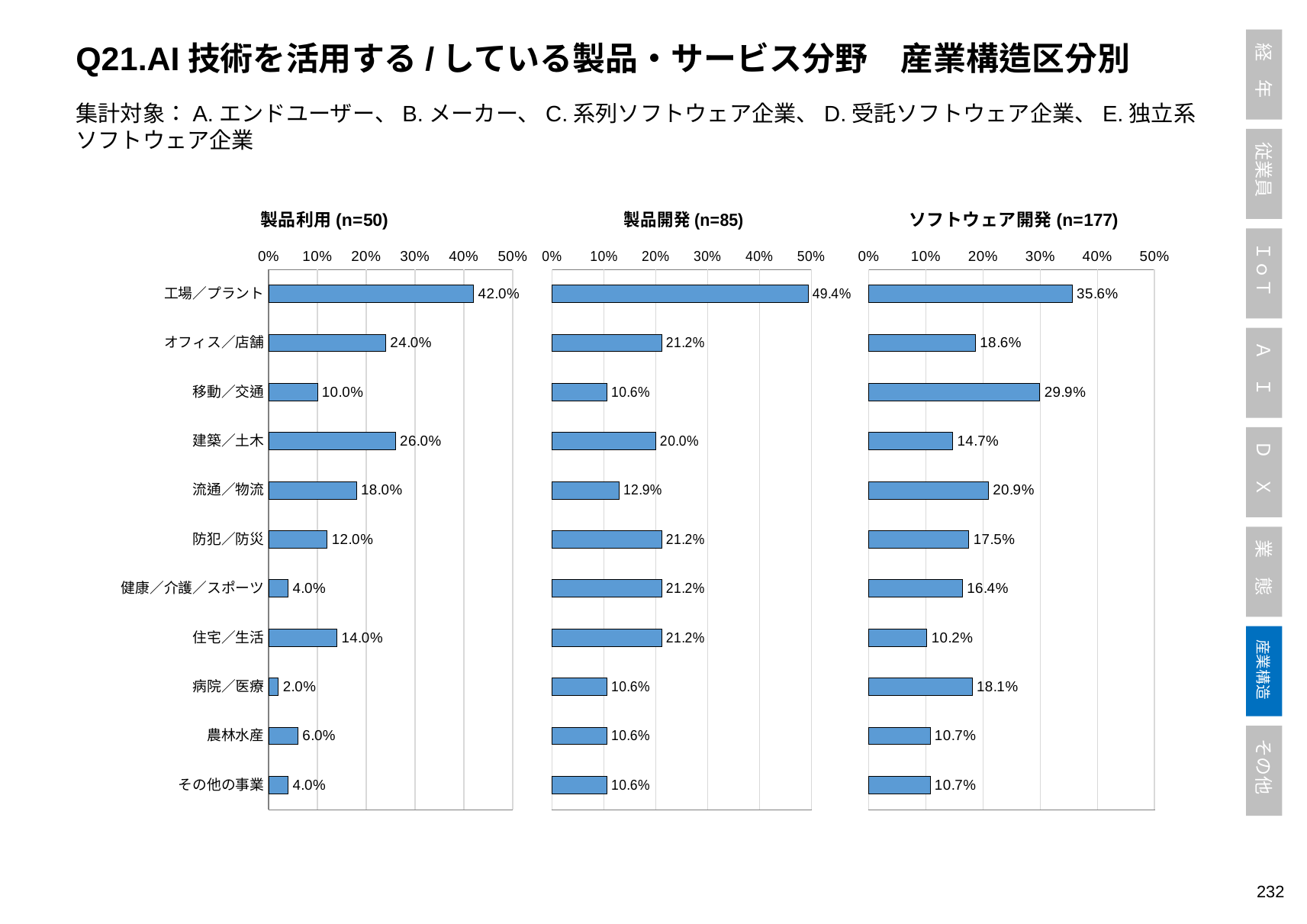

Q21.AI技術を活用する/している製品・サービス分野　産業構造区分別
集計対象：A.エンドユーザー、B.メーカー、C.系列ソフトウェア企業、D.受託ソフトウェア企業、E.独立系ソフトウェア企業

### Chart:

| Category | 製品利用(n=50) |
|---|---|
| 工場／プラント | 0.42 |
| オフィス／店舗 | 0.24 |
| 移動／交通 | 0.1 |
| 建築／土木 | 0.26 |
| 流通／物流 | 0.18 |
| 防犯／防災 | 0.12 |
| 健康／介護／スポーツ | 0.04 |
| 住宅／生活 | 0.14 |
| 病院／医療 | 0.02 |
| 農林水産 | 0.06 |
| その他の事業 | 0.04 |

### Chart:

| Category | 製品開発(n=85) |
|---|---|
| 工場／プラント（n=42） | 0.49411764705882355 |
| オフィス／店舗（n=18） | 0.21176470588235294 |
| 移動／交通（n=9） | 0.10588235294117647 |
| 建築／土木（n=17） | 0.2 |
| 流通／物流（n=11） | 0.12941176470588237 |
| 防犯／防災（n=18） | 0.21176470588235294 |
| 健康／介護／スポーツ（n=18） | 0.21176470588235294 |
| 住宅／生活（n=18） | 0.21176470588235294 |
| 病院／医療（n=9） | 0.10588235294117647 |
| 農林水産（n=9） | 0.10588235294117647 |
| その他の事業（n=9） | 0.10588235294117647 |

### Chart:

| Category | ソフトウェア開発(n=177) |
|---|---|
| 工場／プラント（n=63） | 0.3559322033898305 |
| オフィス／店舗（n=33） | 0.1864406779661017 |
| 移動／交通（n=53） | 0.2994350282485876 |
| 建築／土木（n=26） | 0.14689265536723164 |
| 流通／物流（n=37） | 0.20903954802259886 |
| 防犯／防災（n=31） | 0.1751412429378531 |
| 健康／介護／スポーツ（n=29） | 0.1638418079096045 |
| 住宅／生活（n=18） | 0.1016949152542373 |
| 病院／医療（n=32） | 0.1807909604519774 |
| 農林水産（n=19） | 0.10734463276836158 |
| その他の事業（n=19） | 0.10734463276836158 |
232